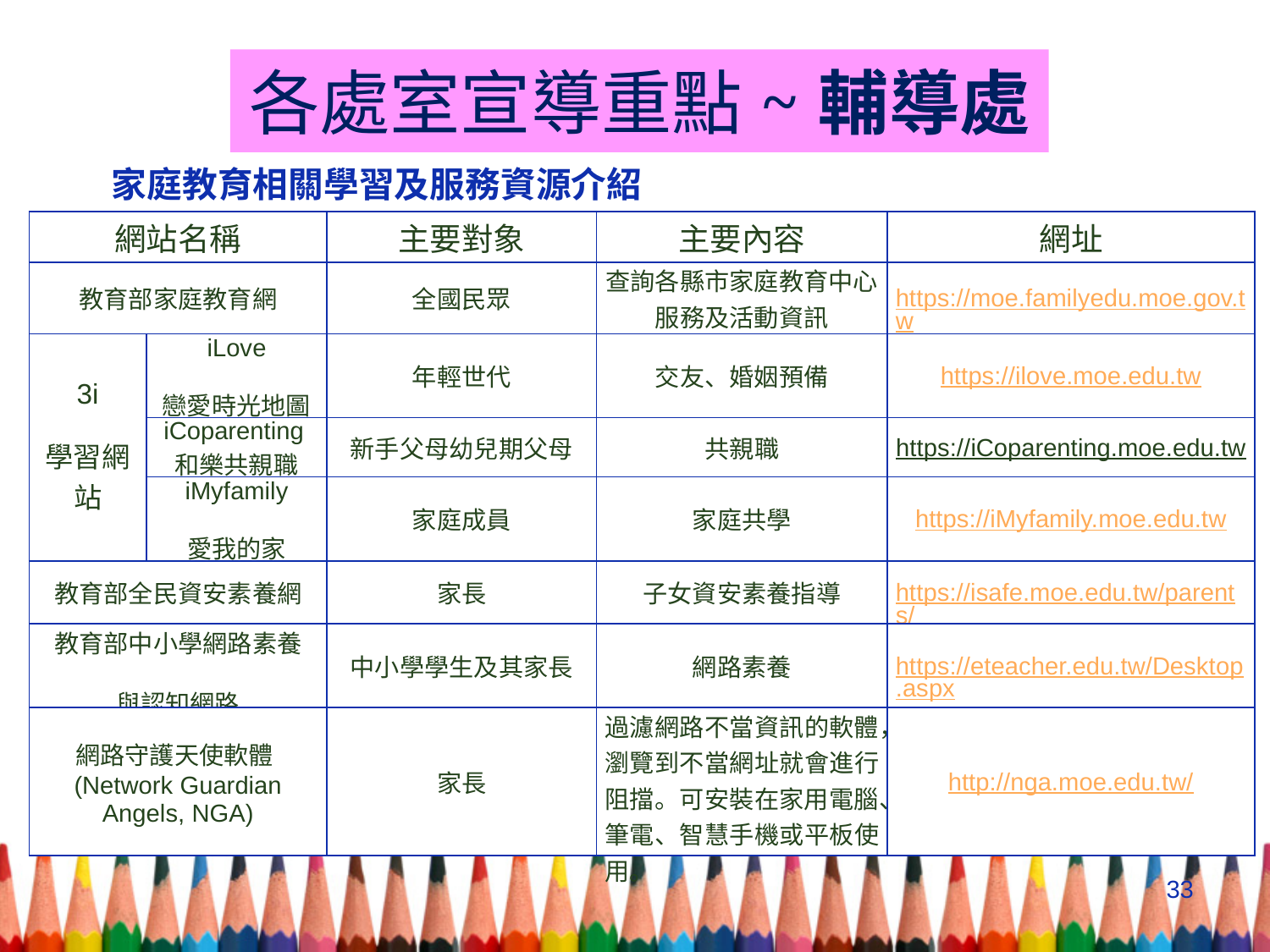

# 各處室宣導重點~輔導處

家庭教育相關學習及服務資源介紹

| 網站名稱 |  | 主要對象 | 主要內容 | 網址 |
| --- | --- | --- | --- | --- |
| 教育部家庭教育網 |  | 全國民眾 | 查詢各縣市家庭教育中心服務及活動資訊 | https://moe.familyedu.moe.gov.tw |
| 3i 學習網站 | iLove 戀愛時光地圖 | 年輕世代 | 交友、婚姻預備 | https://ilove.moe.edu.tw |
|  | iCoparenting和樂共親職 | 新手父母幼兒期父母 | 共親職 | https://iCoparenting.moe.edu.tw |
|  | iMyfamily 愛我的家 | 家庭成員 | 家庭共學 | https://iMyfamily.moe.edu.tw |
| 教育部全民資安素養網 |  | 家長 | 子女資安素養指導 | https://isafe.moe.edu.tw/parents/ |
| 教育部中小學網路素養 與認知網路 |  | 中小學學生及其家長 | 網路素養 | https://eteacher.edu.tw/Desktop.aspx |
| 網路守護天使軟體(Network Guardian Angels, NGA) |  | 家長 | 過濾網路不當資訊的軟體，瀏覽到不當網址就會進行阻擋。可安裝在家用電腦、筆電、智慧手機或平板使用。 | http://nga.moe.edu.tw/ |
33